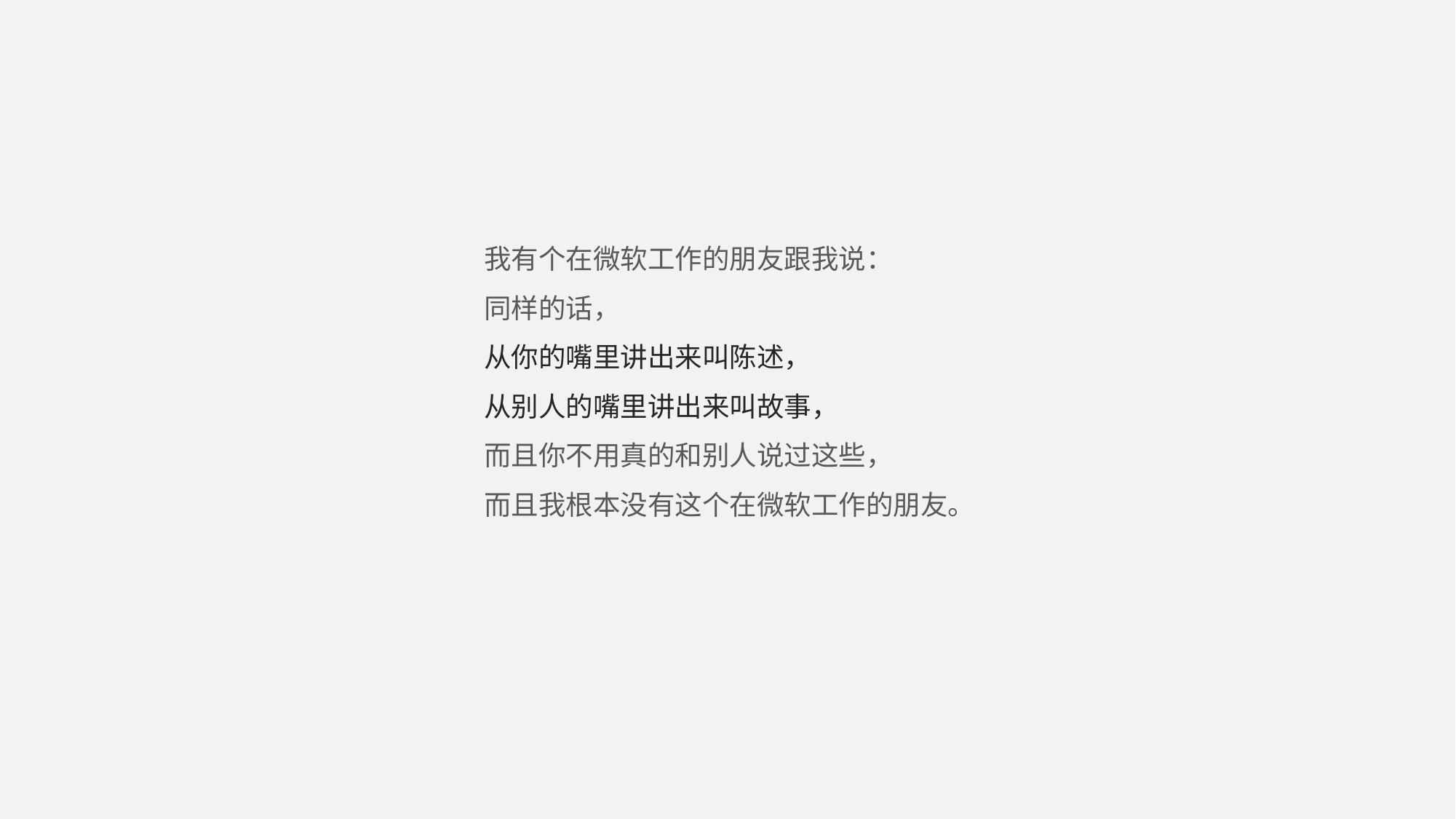

我有个在微软工作的朋友跟我说：
同样的话，
从你的嘴里讲出来叫陈述，
从别人的嘴里讲出来叫故事，
而且你不用真的和别人说过这些，
而且我根本没有这个在微软工作的朋友。